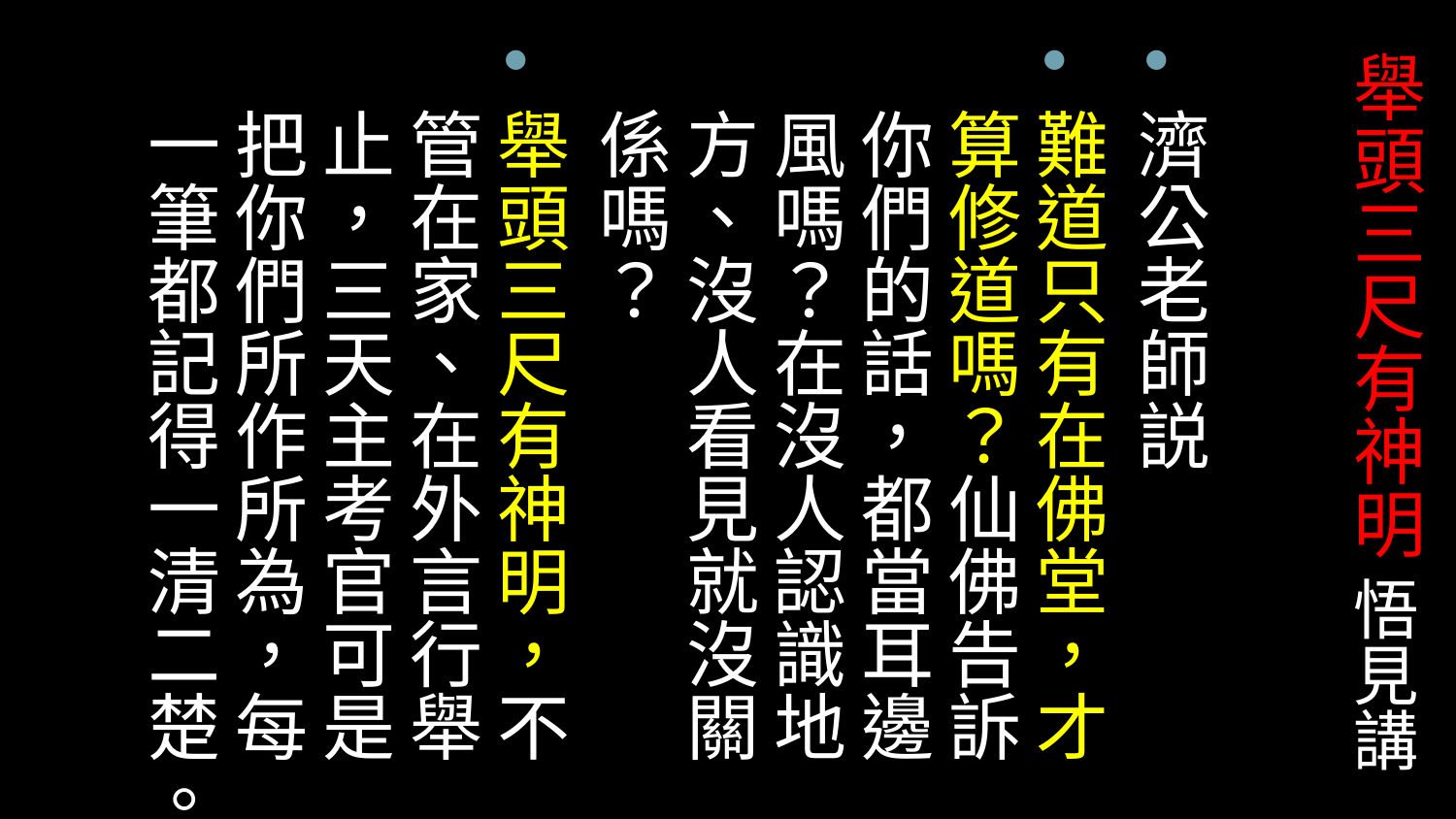

# 舉頭三尺有神明 悟見講
濟公老師説
難道只有在佛堂，才算修道嗎？仙佛告訴你們的話，都當耳邊風嗎？在沒人認識地方、沒人看見就沒關係嗎？
舉頭三尺有神明，不管在家、在外言行舉止，三天主考官可是把你們所作所為，每一筆都記得一清二楚。